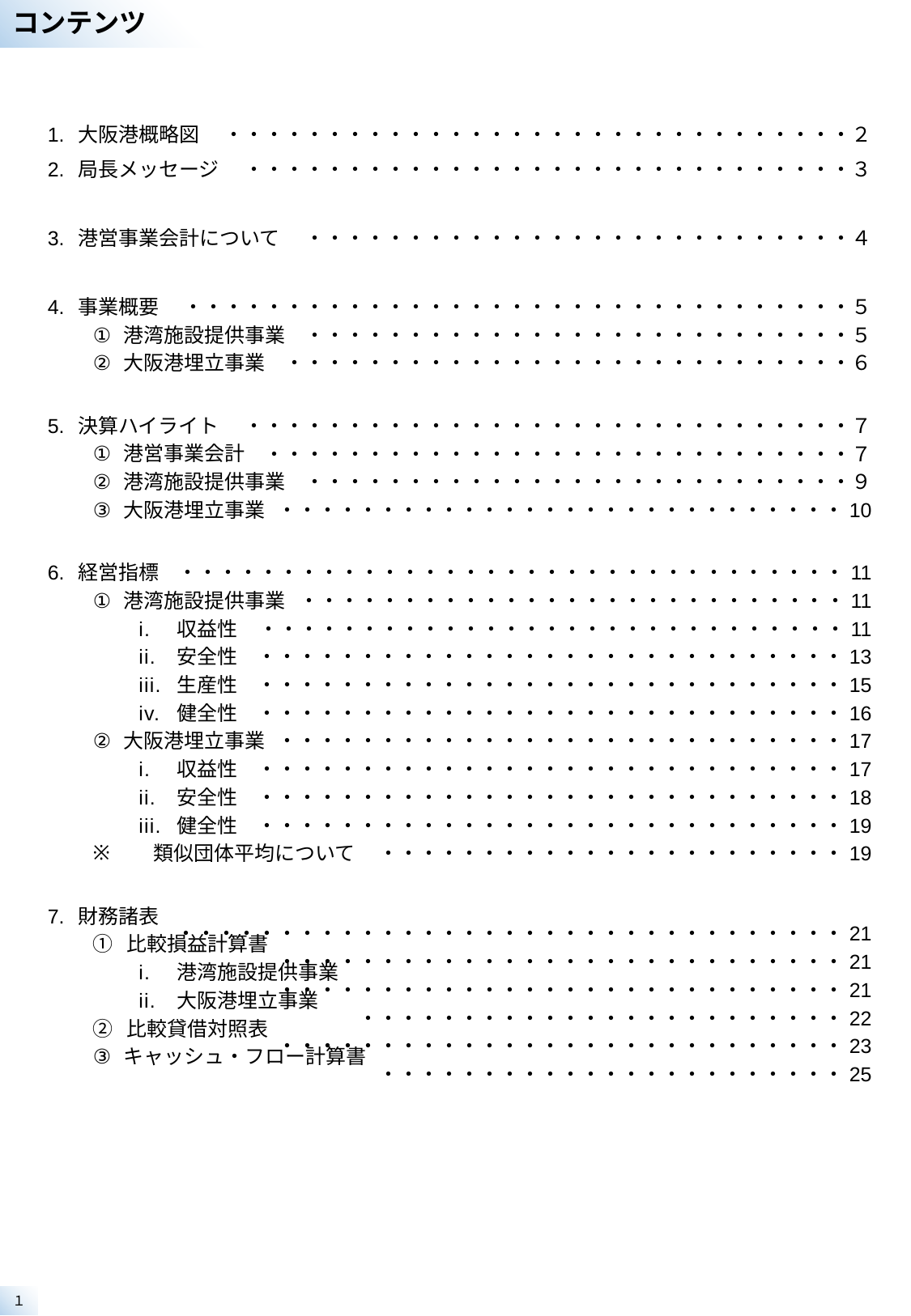

# コンテンツ
大阪港概略図
局長メッセージ

港営事業会計について

事業概要
港湾施設提供事業
大阪港埋立事業

決算ハイライト
港営事業会計
港湾施設提供事業
大阪港埋立事業

経営指標
港湾施設提供事業
収益性
安全性
生産性
健全性
大阪港埋立事業
収益性
安全性
健全性
類似団体平均について

財務諸表
①  比較損益計算書
港湾施設提供事業
大阪港埋立事業
②  比較貸借対照表
キャッシュ・フロー計算書

・・・・・・・・・・・・・・・・・・・・・・・・・・・・・・・２
・・・・・・・・・・・・・・・・・・・・・・・・・・・・・・３

・・・・・・・・・・・・・・・・・・・・・・・・・・・４

・・・・・・・・・・・・・・・・・・・・・・・・・・・・・・・・・５
・・・・・・・・・・・・・・・・・・・・・・・・・・・５
・・・・・・・・・・・・・・・・・・・・・・・・・・・・６

・・・・・・・・・・・・・・・・・・・・・・・・・・・・・・７
・・・・・・・・・・・・・・・・・・・・・・・・・・・・・７
・・・・・・・・・・・・・・・・・・・・・・・・・・・９
・・・・・・・・・・・・・・・・・・・・・・・・・・・・10

・・・・・・・・・・・・・・・・・・・・・・・・・・・・・・・・・11
・・・・・・・・・・・・・・・・・・・・・・・・・・・11
・・・・・・・・・・・・・・・・・・・・・・・・・・・・・11
・・・・・・・・・・・・・・・・・・・・・・・・・・・・・13
・・・・・・・・・・・・・・・・・・・・・・・・・・・・・15
・・・・・・・・・・・・・・・・・・・・・・・・・・・・・16
・・・・・・・・・・・・・・・・・・・・・・・・・・・・17
・・・・・・・・・・・・・・・・・・・・・・・・・・・・・17
・・・・・・・・・・・・・・・・・・・・・・・・・・・・・18
・・・・・・・・・・・・・・・・・・・・・・・・・・・・・19
・・・・・・・・・・・・・・・・・・・・・・・19

・・・・・・・・・・・・・・・・・・・・・・・・・・・・・・・・・21
・・・・・・・・・・・・・・・・・・・・・・・・・・・・21
・・・・・・・・・・・・・・・・・・・・・・・・・・・・21
・・・・・・・・・・・・・・・・・・・・・・・・22
・・・・・・・・・・・・・・・・・・・・・・・・・・・・23
・・・・・・・・・・・・・・・・・・・・・・・25

１